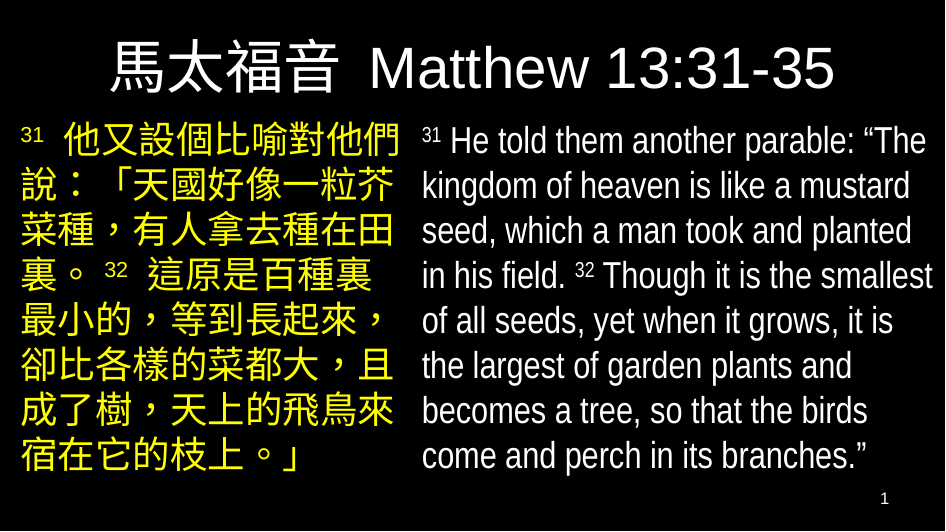

# 馬太福音 Matthew 13:31-35
31 他又設個比喻對他們說：「天國好像一粒芥菜種，有人拿去種在田裏。32 這原是百種裏最小的，等到長起來，卻比各樣的菜都大，且成了樹，天上的飛鳥來宿在它的枝上。」
31 He told them another parable: “The kingdom of heaven is like a mustard seed, which a man took and planted in his field. 32 Though it is the smallest of all seeds, yet when it grows, it is the largest of garden plants and becomes a tree, so that the birds come and perch in its branches.”
1